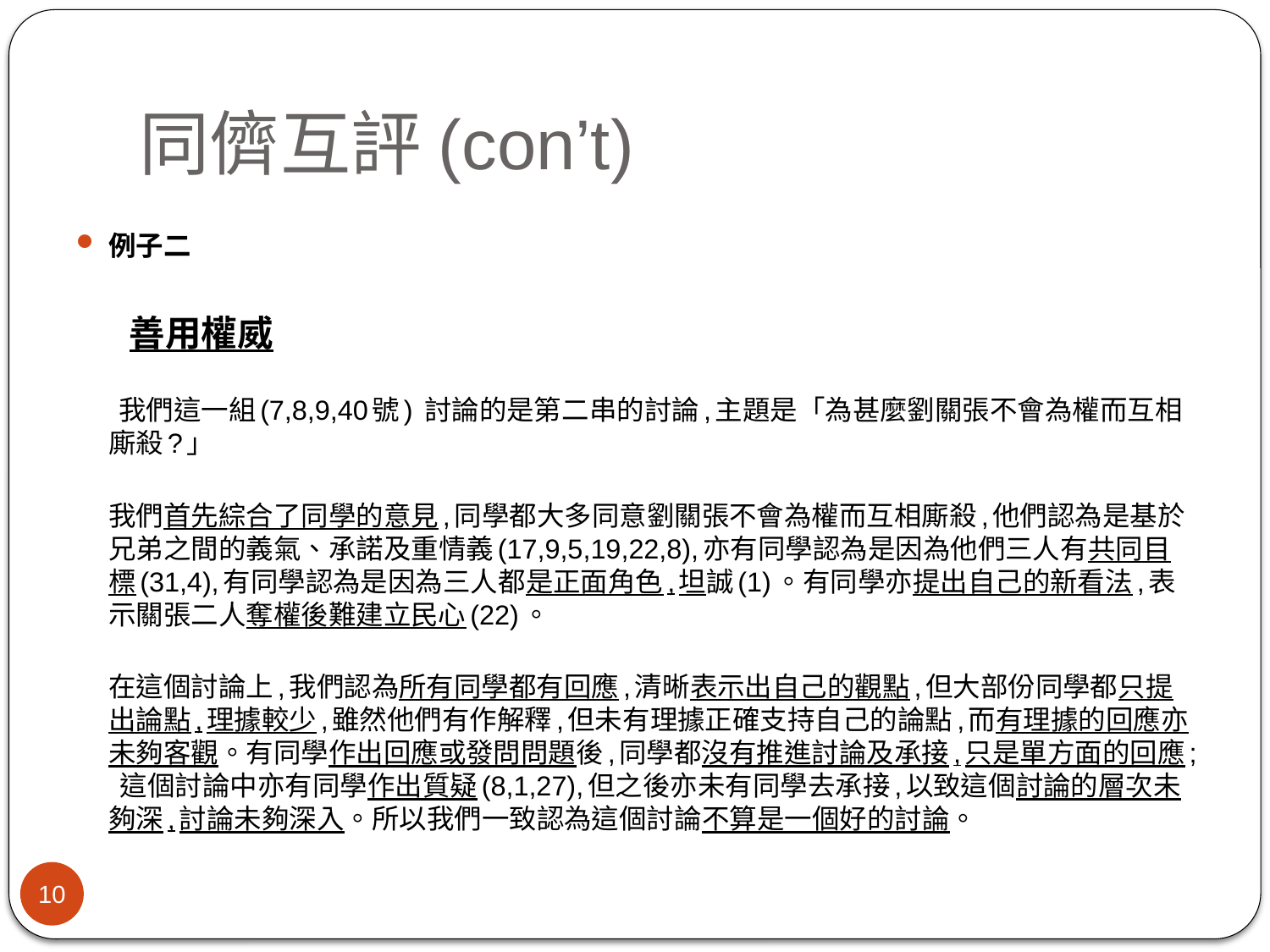

# 同儕互評(con’t)
例子二
      善用權威
 我們這一組(7,8,9,40號) 討論的是第二串的討論,主題是「為甚麼劉關張不會為權而互相廝殺?」
我們首先綜合了同學的意見,同學都大多同意劉關張不會為權而互相廝殺,他們認為是基於兄弟之間的義氣、承諾及重情義(17,9,5,19,22,8),亦有同學認為是因為他們三人有共同目標(31,4),有同學認為是因為三人都是正面角色,坦誠(1)。有同學亦提出自己的新看法,表示關張二人奪權後難建立民心(22)。
在這個討論上,我們認為所有同學都有回應,清晰表示出自己的觀點,但大部份同學都只提出論點,理據較少,雖然他們有作解釋,但未有理據正確支持自己的論點,而有理據的回應亦未夠客觀。有同學作出回應或發問問題後,同學都沒有推進討論及承接,只是單方面的回應; 這個討論中亦有同學作出質疑(8,1,27),但之後亦未有同學去承接,以致這個討論的層次未夠深,討論未夠深入。所以我們一致認為這個討論不算是一個好的討論。
10